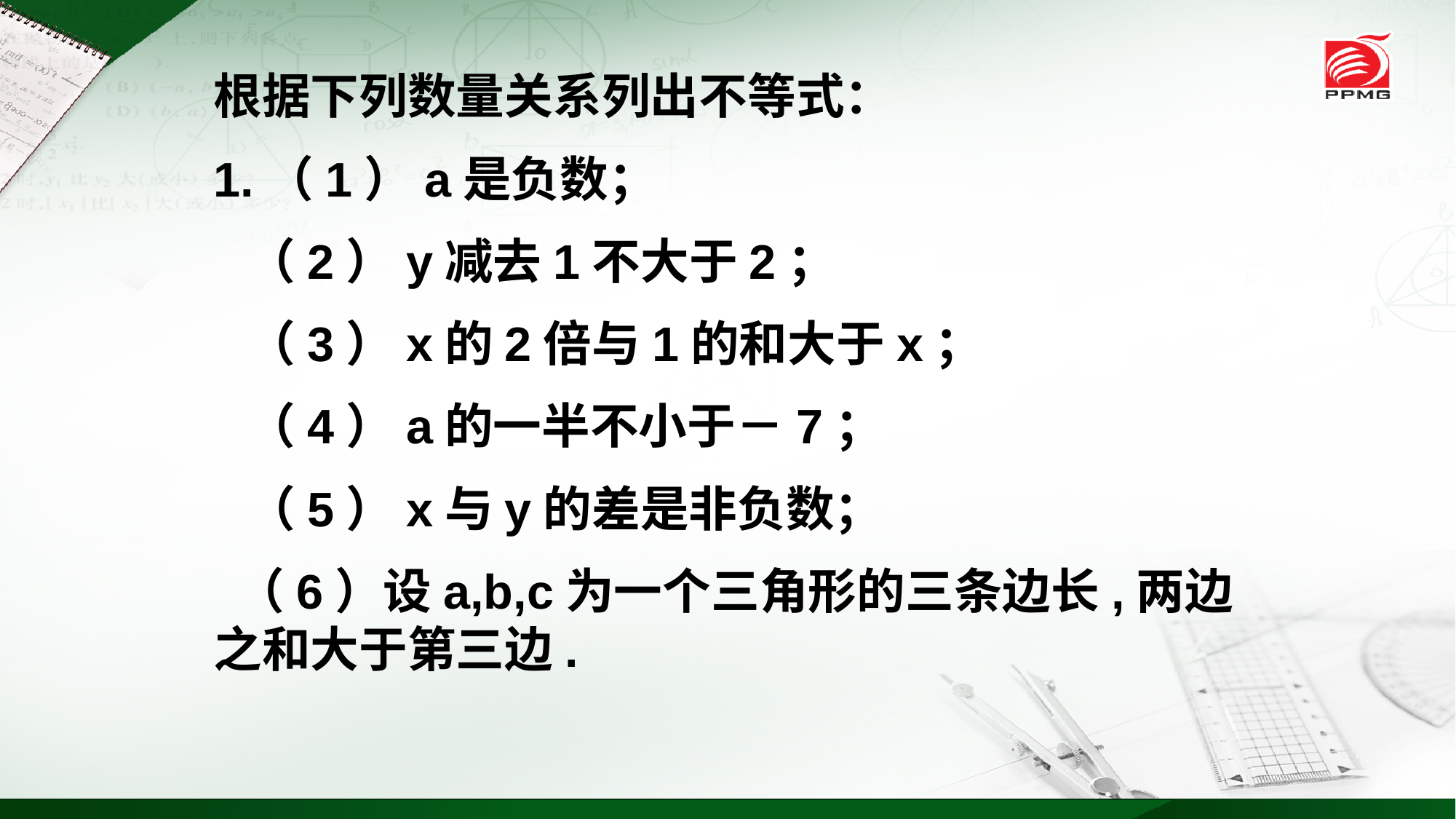

根据下列数量关系列出不等式：
1.（1）a是负数；
  （2）y减去1不大于2；
  （3）x的2倍与1的和大于x；
  （4）a的一半不小于－7；
  （5）x与y的差是非负数；
 （6）设a,b,c为一个三角形的三条边长,两边之和大于第三边.